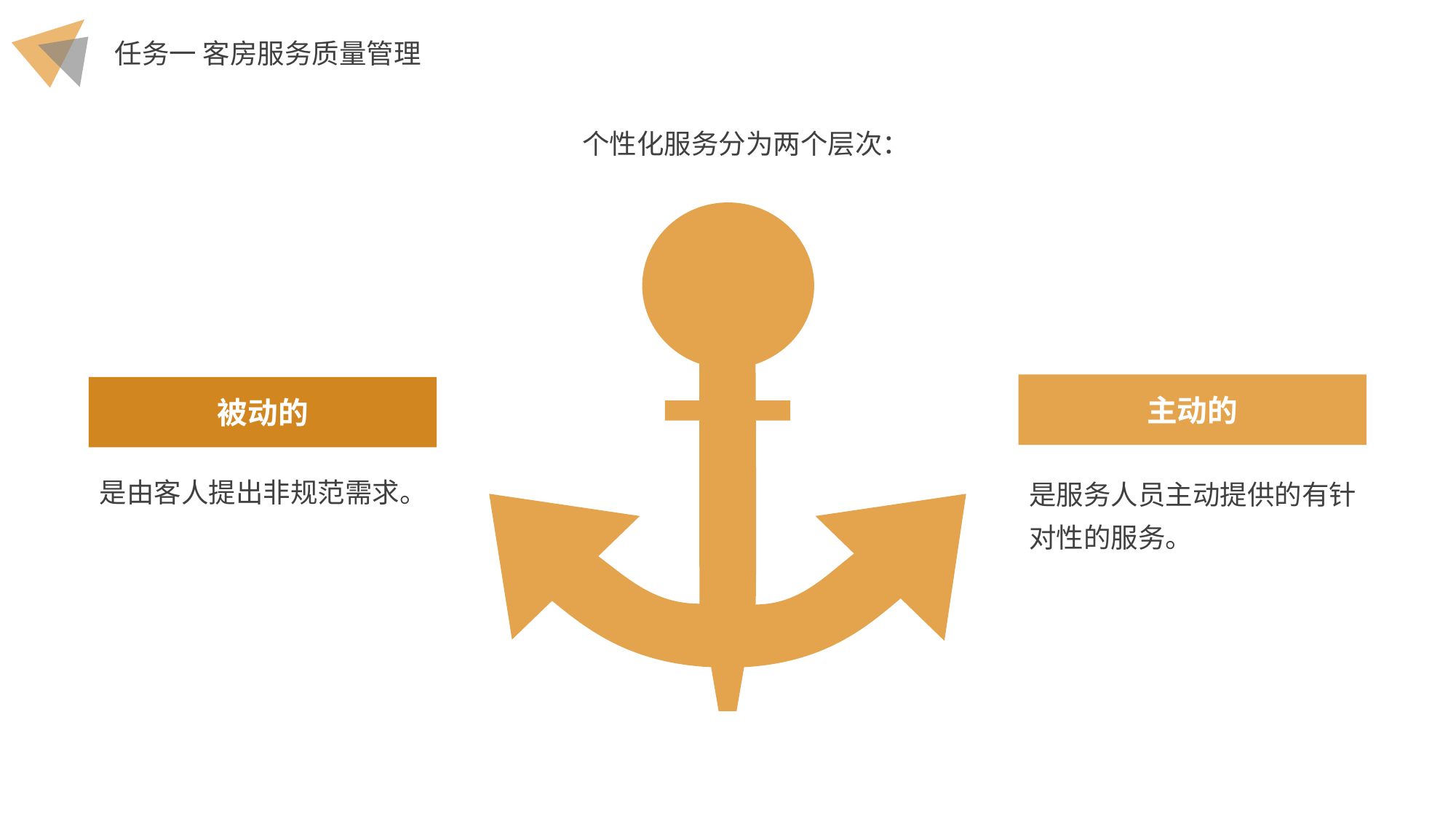

个性化服务分为两个层次：

主动的
被动的
是由客人提出非规范需求。
是服务人员主动提供的有针对性的服务。